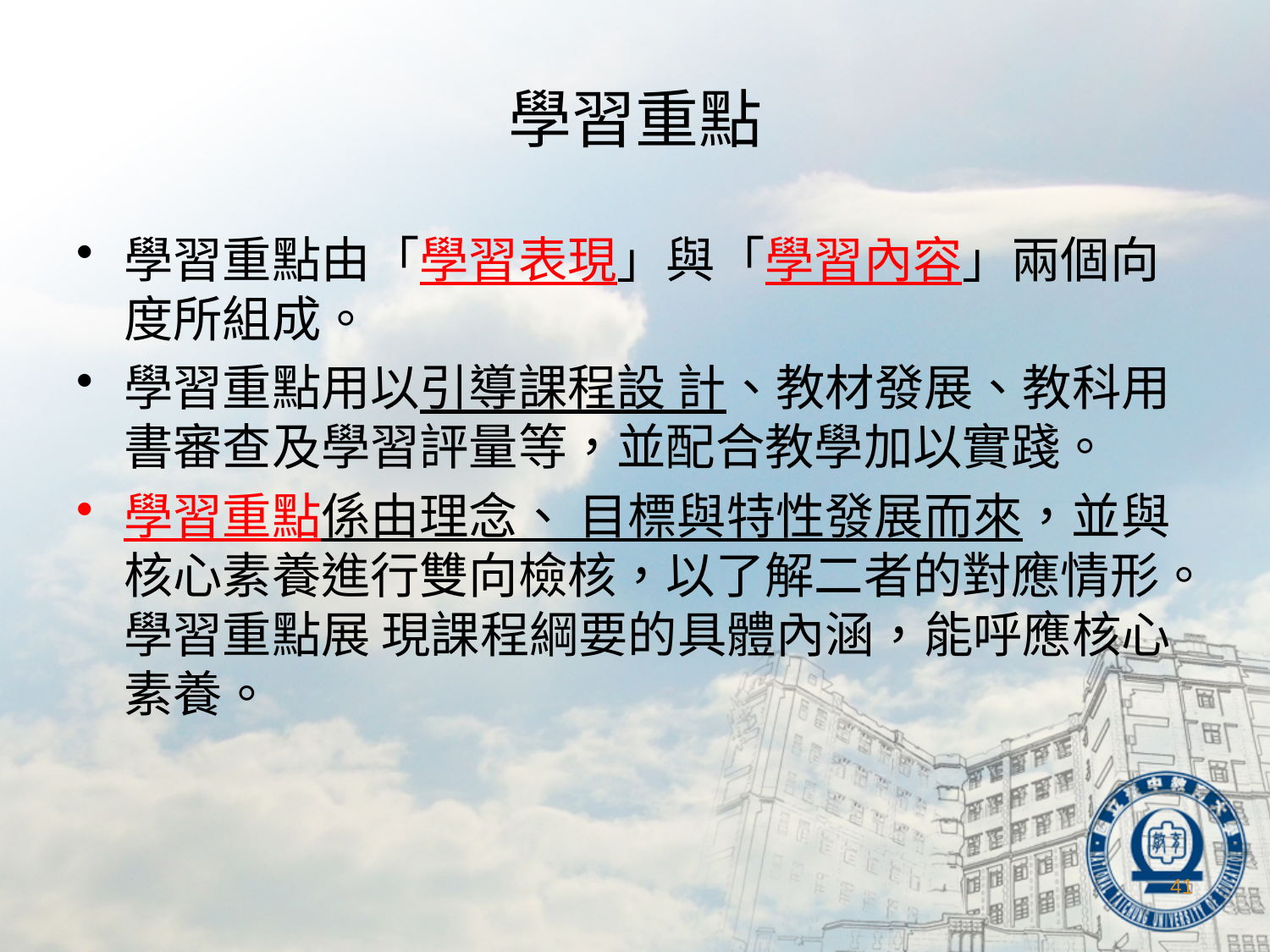

# 學習重點
學習重點由「學習表現」與「學習內容」兩個向度所組成。
學習重點用以引導課程設 計、教材發展、教科用書審查及學習評量等，並配合教學加以實踐。
學習重點係由理念、 目標與特性發展而來，並與核心素養進行雙向檢核，以了解二者的對應情形。學習重點展 現課程綱要的具體內涵，能呼應核心素養。
41